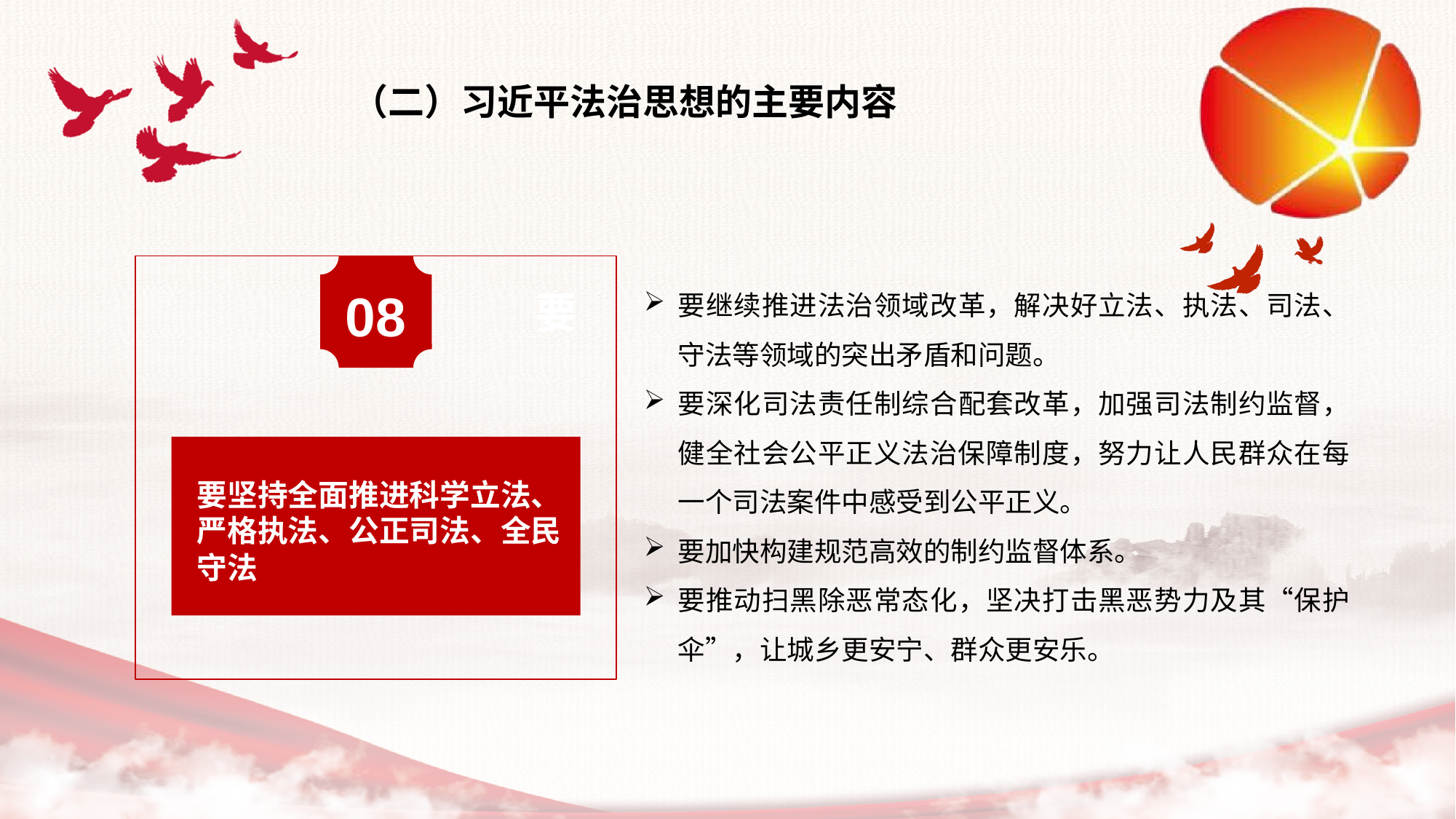

（二）习近平法治思想的主要内容

08
要

要坚持全面推进科学立法、严格执法、公正司法、全民守法
要继续推进法治领域改革，解决好立法、执法、司法、守法等领域的突出矛盾和问题。
要深化司法责任制综合配套改革，加强司法制约监督，健全社会公平正义法治保障制度，努力让人民群众在每一个司法案件中感受到公平正义。
要加快构建规范高效的制约监督体系。
要推动扫黑除恶常态化，坚决打击黑恶势力及其“保护伞”，让城乡更安宁、群众更安乐。